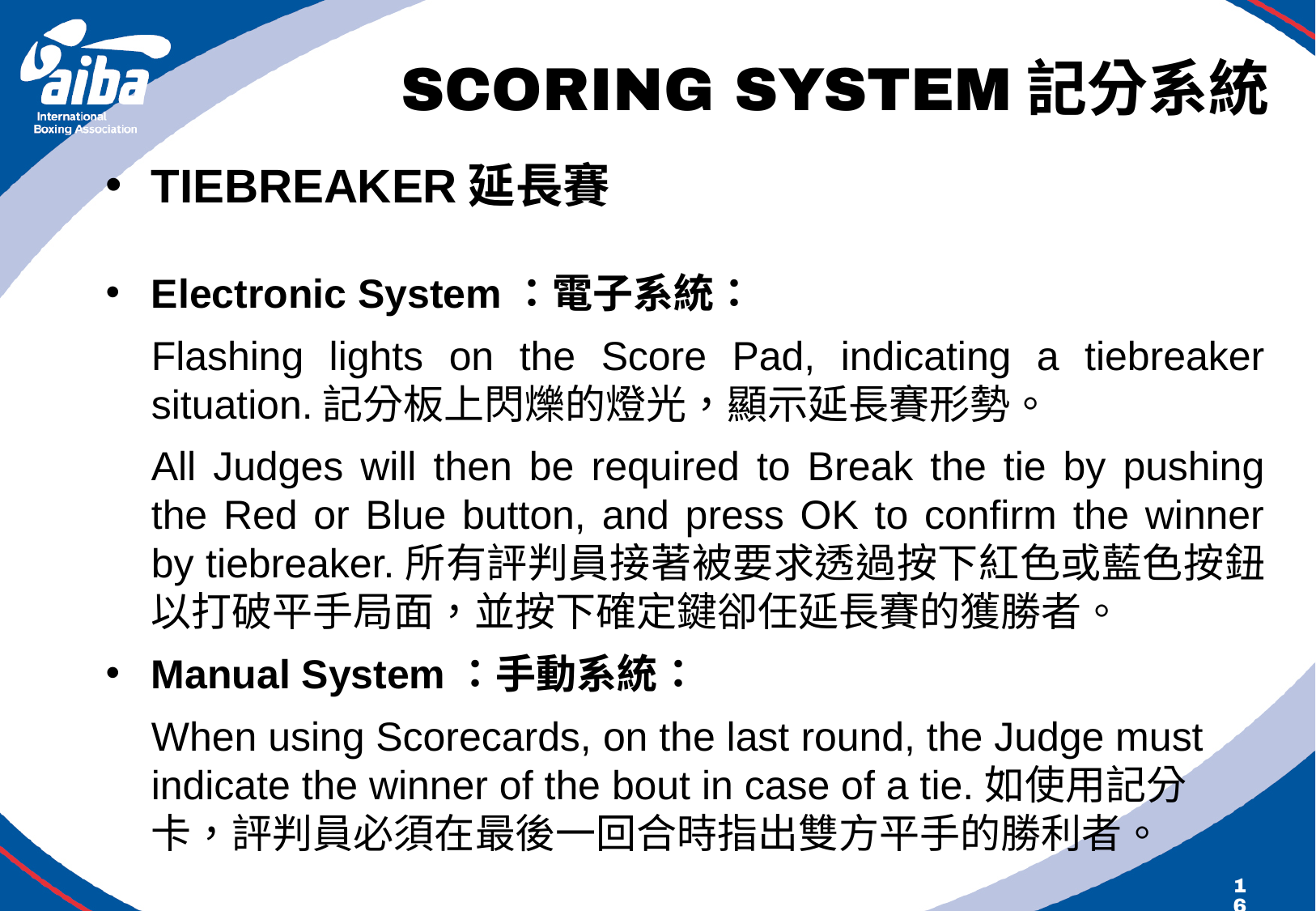

# SCORING SYSTEM記分系統
TIEBREAKER延長賽

Electronic System：電子系統：
	Flashing lights on the Score Pad, indicating a tiebreaker situation.記分板上閃爍的燈光，顯示延長賽形勢。
	All Judges will then be required to Break the tie by pushing the Red or Blue button, and press OK to confirm the winner by tiebreaker.所有評判員接著被要求透過按下紅色或藍色按鈕以打破平手局面，並按下確定鍵卻任延長賽的獲勝者。
Manual System：手動系統：
	When using Scorecards, on the last round, the Judge must indicate the winner of the bout in case of a tie.如使用記分卡，評判員必須在最後一回合時指出雙方平手的勝利者。

167